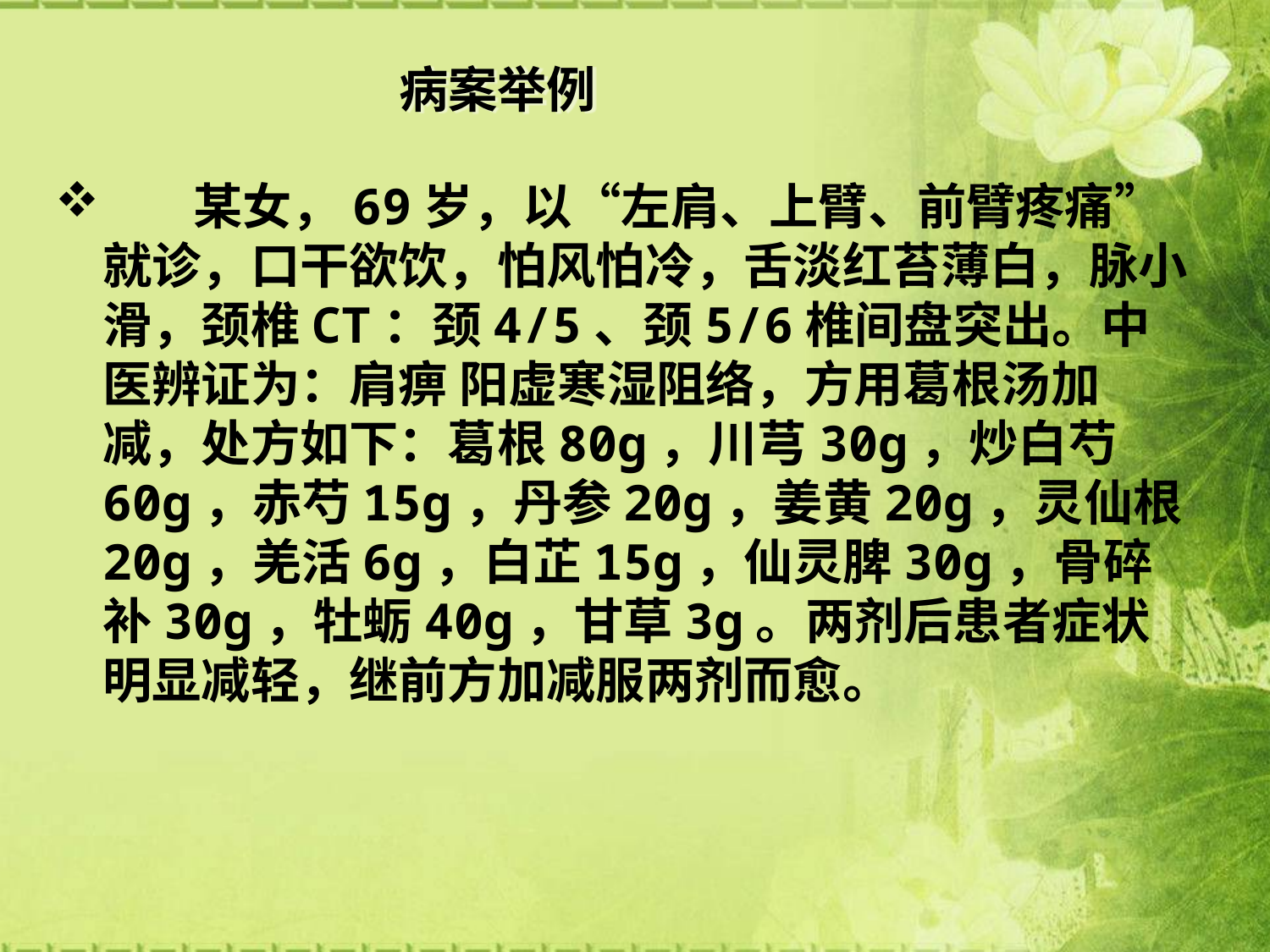

# 病案举例
       某女，69岁，以“左肩、上臂、前臂疼痛”就诊，口干欲饮，怕风怕冷，舌淡红苔薄白，脉小滑，颈椎CT：颈4/5、颈5/6椎间盘突出。中医辨证为：肩痹 阳虚寒湿阻络，方用葛根汤加减，处方如下：葛根80g，川芎30g，炒白芍60g，赤芍15g，丹参20g，姜黄20g，灵仙根20g，羌活6g，白芷15g，仙灵脾30g，骨碎补30g，牡蛎40g，甘草3g。两剂后患者症状明显减轻，继前方加减服两剂而愈。